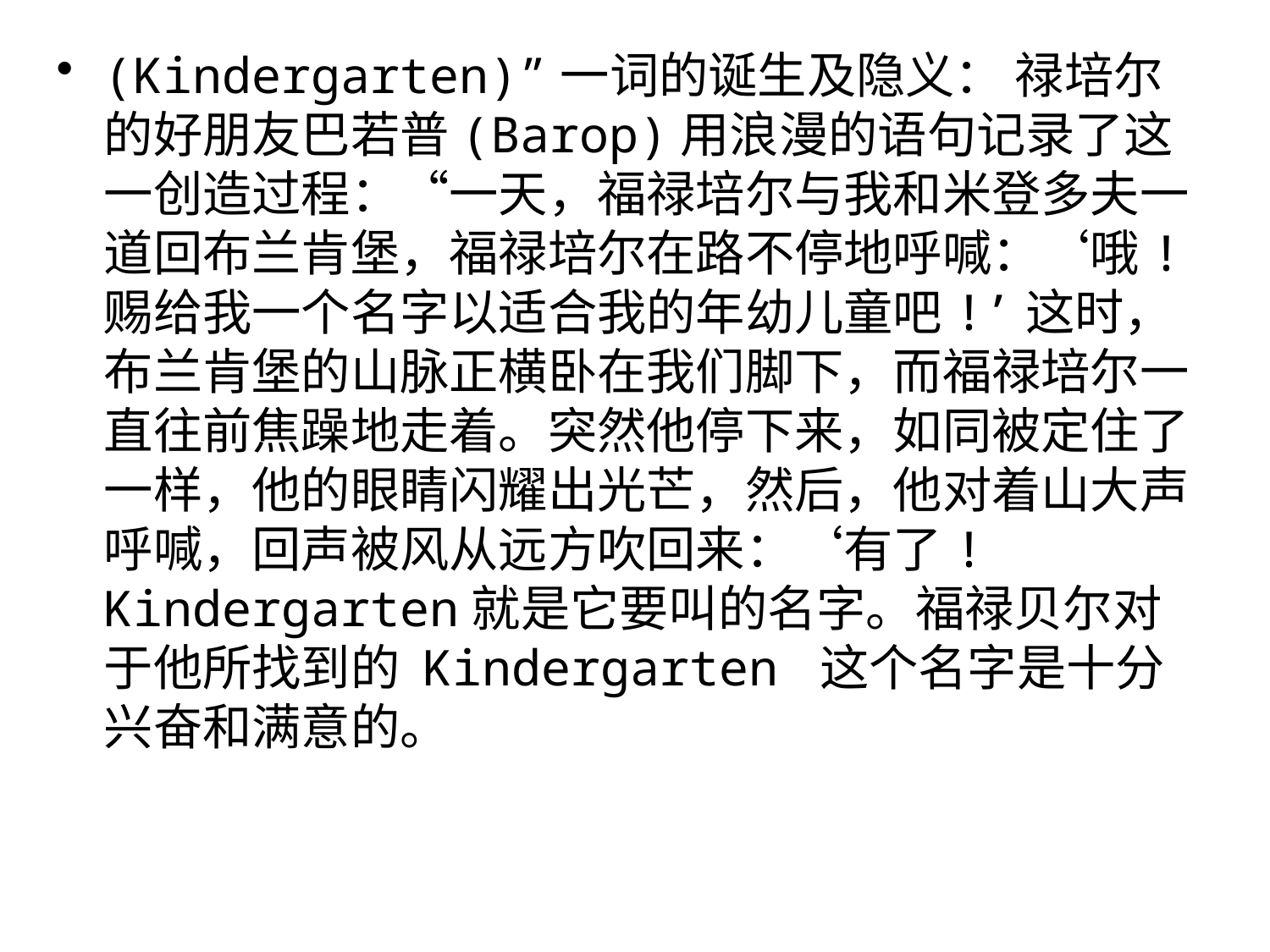

(Kindergarten)”一词的诞生及隐义： 禄培尔的好朋友巴若普(Barop)用浪漫的语句记录了这一创造过程：“一天，福禄培尔与我和米登多夫一道回布兰肯堡，福禄培尔在路不停地呼喊：‘哦!赐给我一个名字以适合我的年幼儿童吧!’这时，布兰肯堡的山脉正横卧在我们脚下，而福禄培尔一直往前焦躁地走着。突然他停下来，如同被定住了一样，他的眼睛闪耀出光芒，然后，他对着山大声呼喊，回声被风从远方吹回来：‘有了! Kindergarten就是它要叫的名字。福禄贝尔对于他所找到的 Kindergarten 这个名字是十分兴奋和满意的。
#